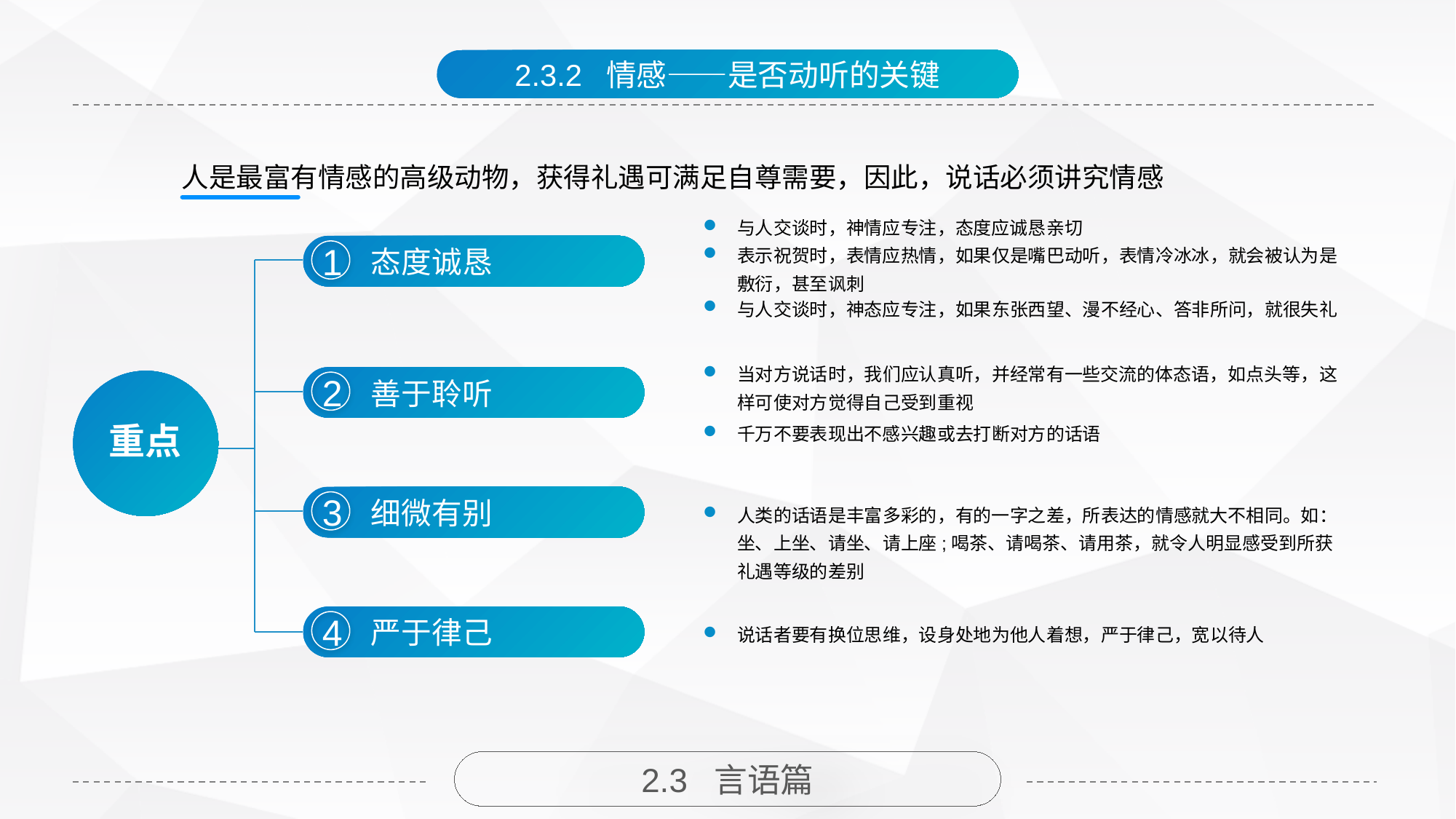

2.3.2  情感——是否动听的关键
人是最富有情感的高级动物，获得礼遇可满足自尊需要，因此，说话必须讲究情感
与人交谈时，神情应专注，态度应诚恳亲切
表示祝贺时，表情应热情，如果仅是嘴巴动听，表情冷冰冰，就会被认为是敷衍，甚至讽刺
1

态度诚恳
与人交谈时，神态应专注，如果东张西望、漫不经心、答非所问，就很失礼
当对方说话时，我们应认真听，并经常有一些交流的体态语，如点头等，这样可使对方觉得自己受到重视
2

善于聆听

重点
千万不要表现出不感兴趣或去打断对方的话语
3

细微有别
人类的话语是丰富多彩的，有的一字之差，所表达的情感就大不相同。如：坐、上坐、请坐、请上座;喝茶、请喝茶、请用茶，就令人明显感受到所获礼遇等级的差别
4

严于律己
说话者要有换位思维，设身处地为他人着想，严于律己，宽以待人
2.3  言语篇